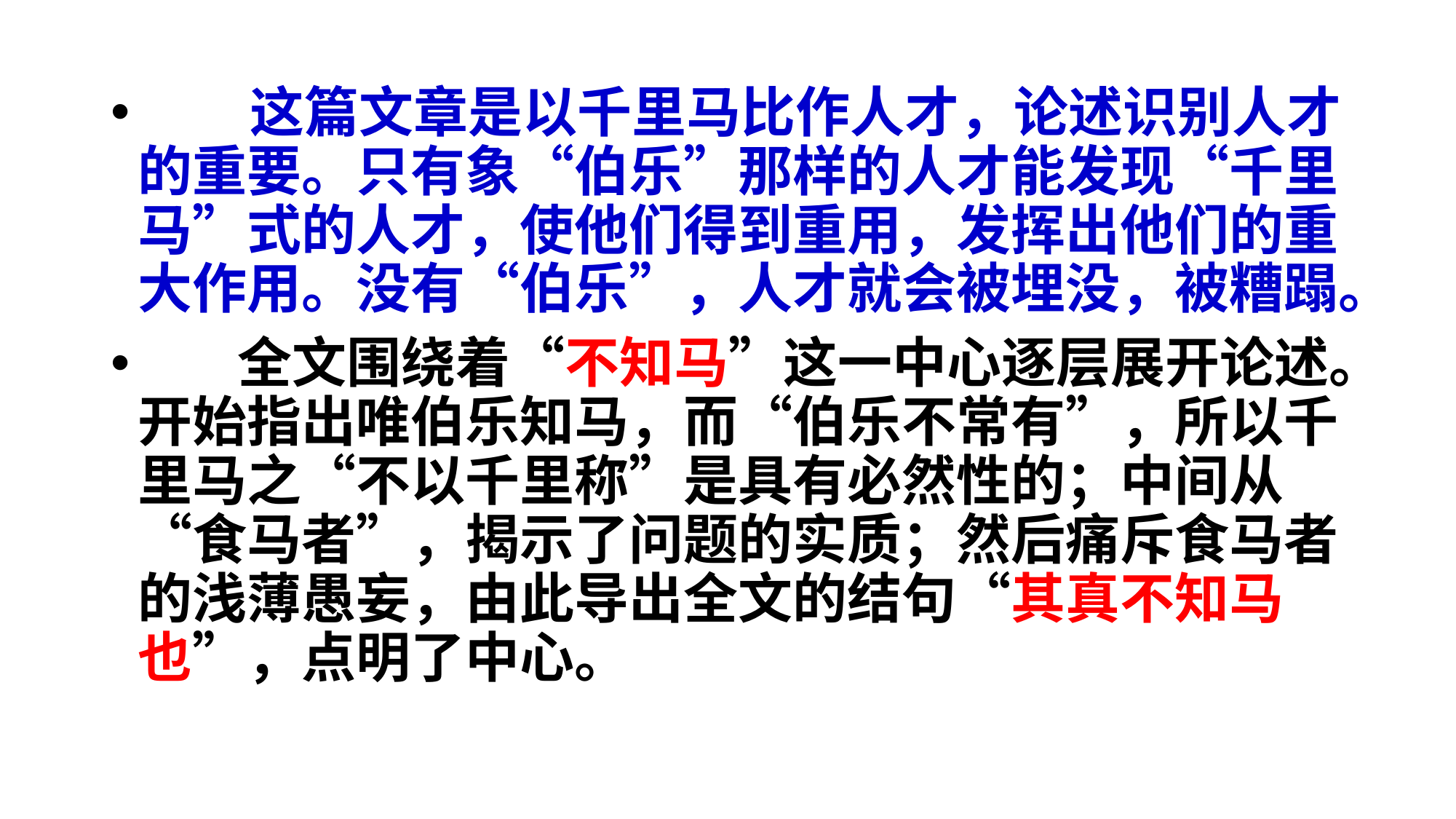

这篇文章是以千里马比作人才，论述识别人才的重要。只有象“伯乐”那样的人才能发现“千里马”式的人才，使他们得到重用，发挥出他们的重大作用。没有“伯乐”，人才就会被埋没，被糟蹋。
       全文围绕着“不知马”这一中心逐层展开论述。开始指出唯伯乐知马，而“伯乐不常有”，所以千里马之“不以千里称”是具有必然性的；中间从“食马者”，揭示了问题的实质；然后痛斥食马者的浅薄愚妄，由此导出全文的结句“其真不知马也”，点明了中心。